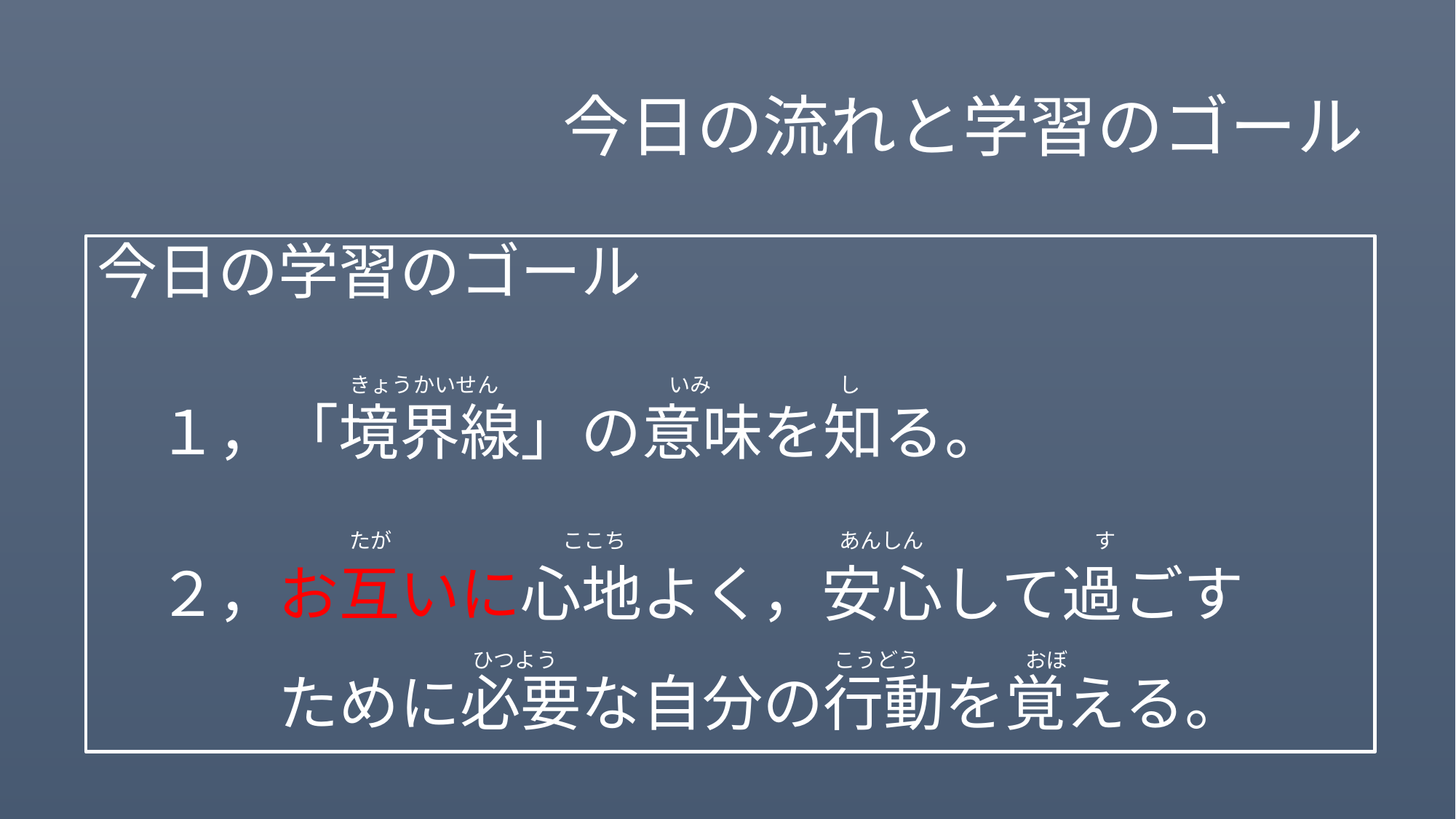

# 今日の流れと学習のゴール
今日の学習のゴール

　１，「境界線」の意味を知る。

　２，お互いに心地よく，安心して過ごす

　　　ために必要な自分の行動を覚える。

きょうかいせん　　　　　　　　いみ　　　　　　し
たが　　　　　　　　ここち　　　　　　　　　　あんしん　　　　　　　　す
ひつよう　　　　　　　　　　　　　こうどう　　　　　おぼ